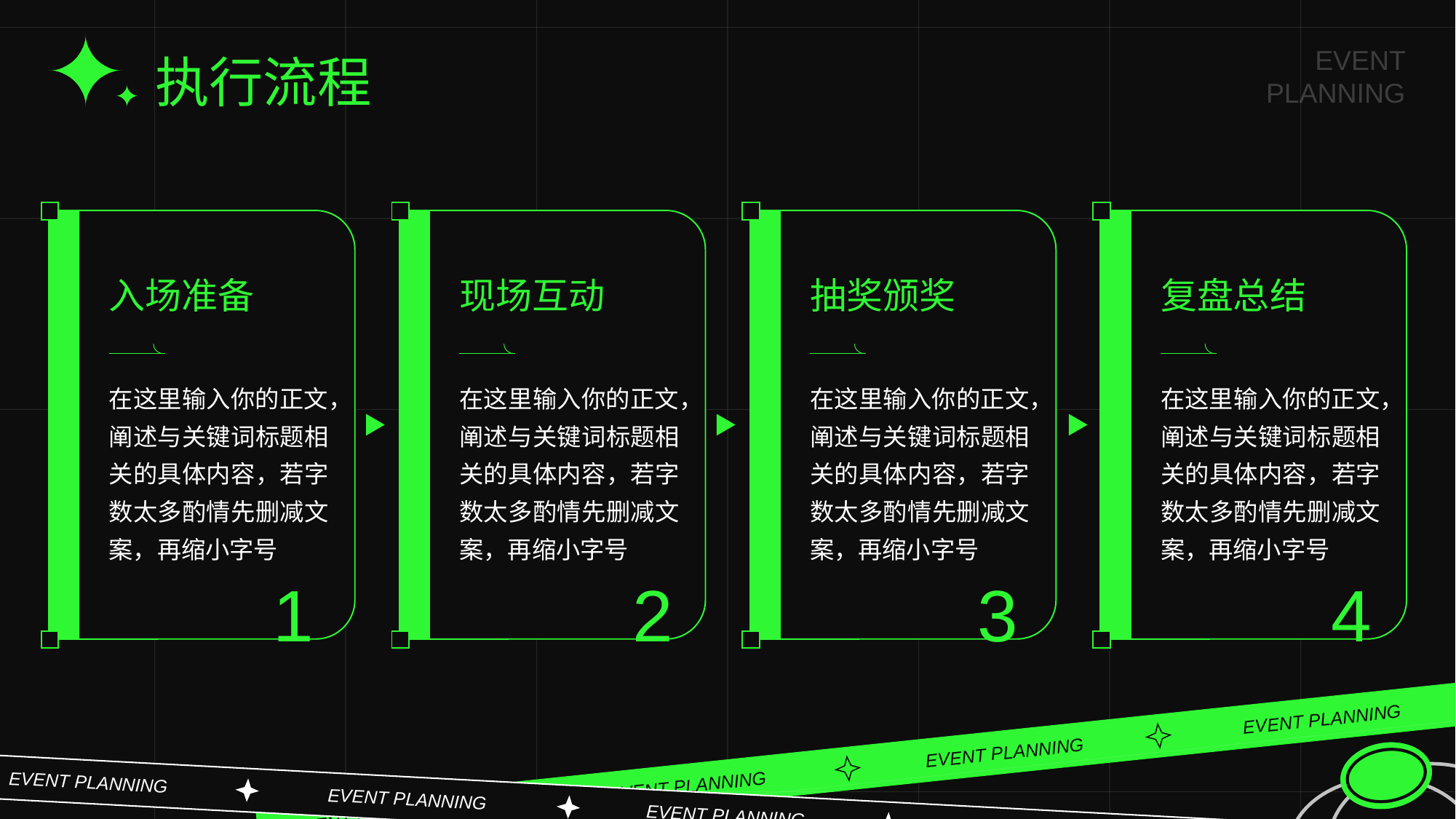

# 执行流程

入场准备
现场互动
抽奖颁奖
复盘总结

在这里输入你的正文，阐述与关键词标题相关的具体内容，若字数太多酌情先删减文案，再缩小字号
在这里输入你的正文，阐述与关键词标题相关的具体内容，若字数太多酌情先删减文案，再缩小字号
在这里输入你的正文，阐述与关键词标题相关的具体内容，若字数太多酌情先删减文案，再缩小字号
在这里输入你的正文，阐述与关键词标题相关的具体内容，若字数太多酌情先删减文案，再缩小字号

1
2
3
4

17